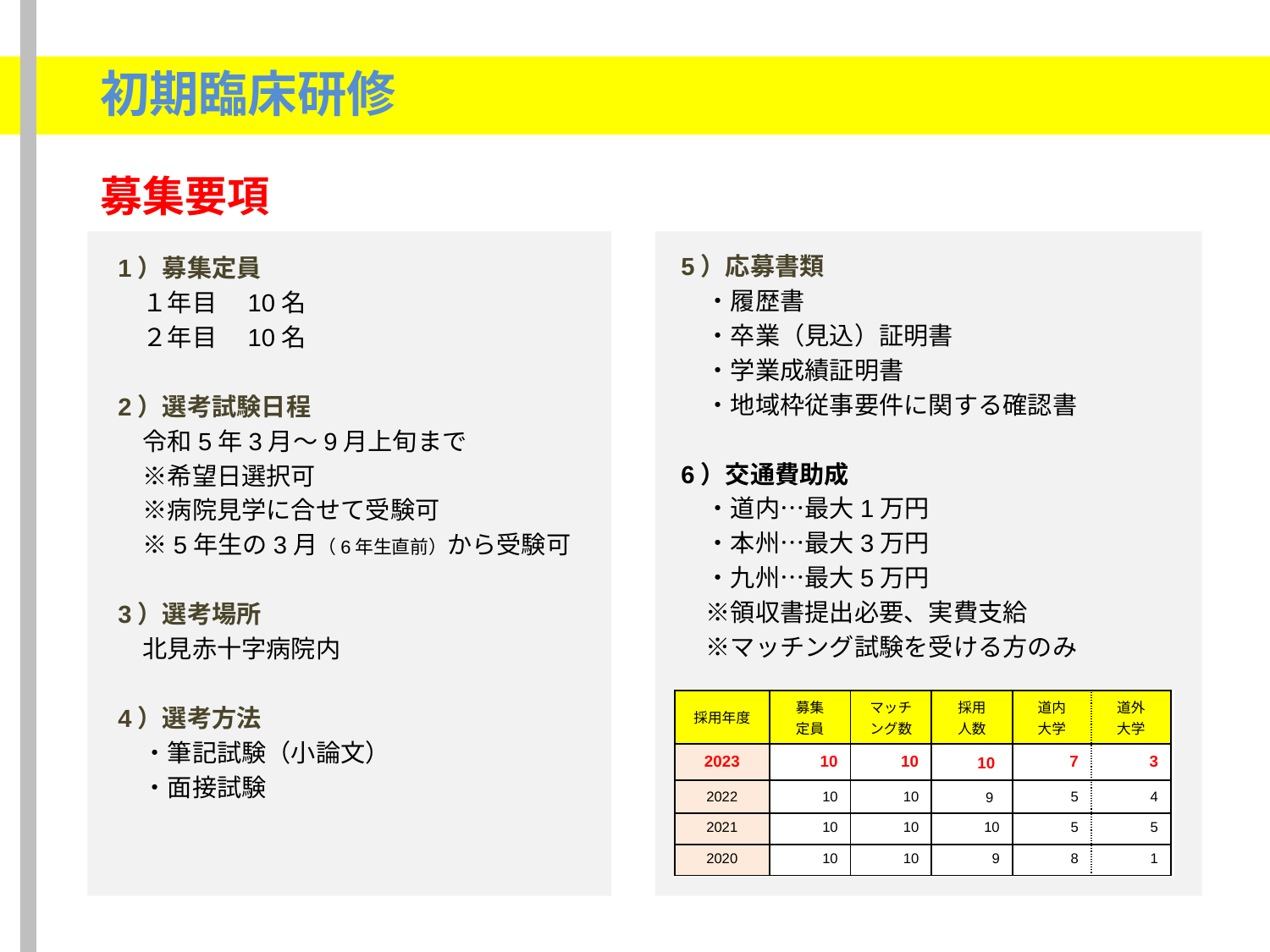

初期臨床研修

募集要項

5）応募書類
　・履歴書
　・卒業（見込）証明書
　・学業成績証明書
　・地域枠従事要件に関する確認書

6）交通費助成
　・道内…最大1万円
　・本州…最大3万円
　・九州…最大5万円
　※領収書提出必要、実費支給
　※マッチング試験を受ける方のみ

7）マッチング状況

1）募集定員
　１年目　10名
　２年目　10名

2）選考試験日程
　令和5年3月～9月上旬まで
　※希望日選択可
　※病院見学に合せて受験可
　※5年生の3月（6年生直前）から受験可

3）選考場所
　北見赤十字病院内

4）選考方法
　・筆記試験（小論文）
　・面接試験

| 採用年度 | 募集 定員 | マッチング数 | 採用 人数 | 道内 大学 | 道外 大学 |
| --- | --- | --- | --- | --- | --- |
| 2023 | 10 | 10 | 10 | 7 | 3 |
| 2022 | 10 | 10 | 9 | 5 | 4 |
| 2021 | 10 | 10 | 10 | 5 | 5 |
| 2020 | 10 | 10 | 9 | 8 | 1 |